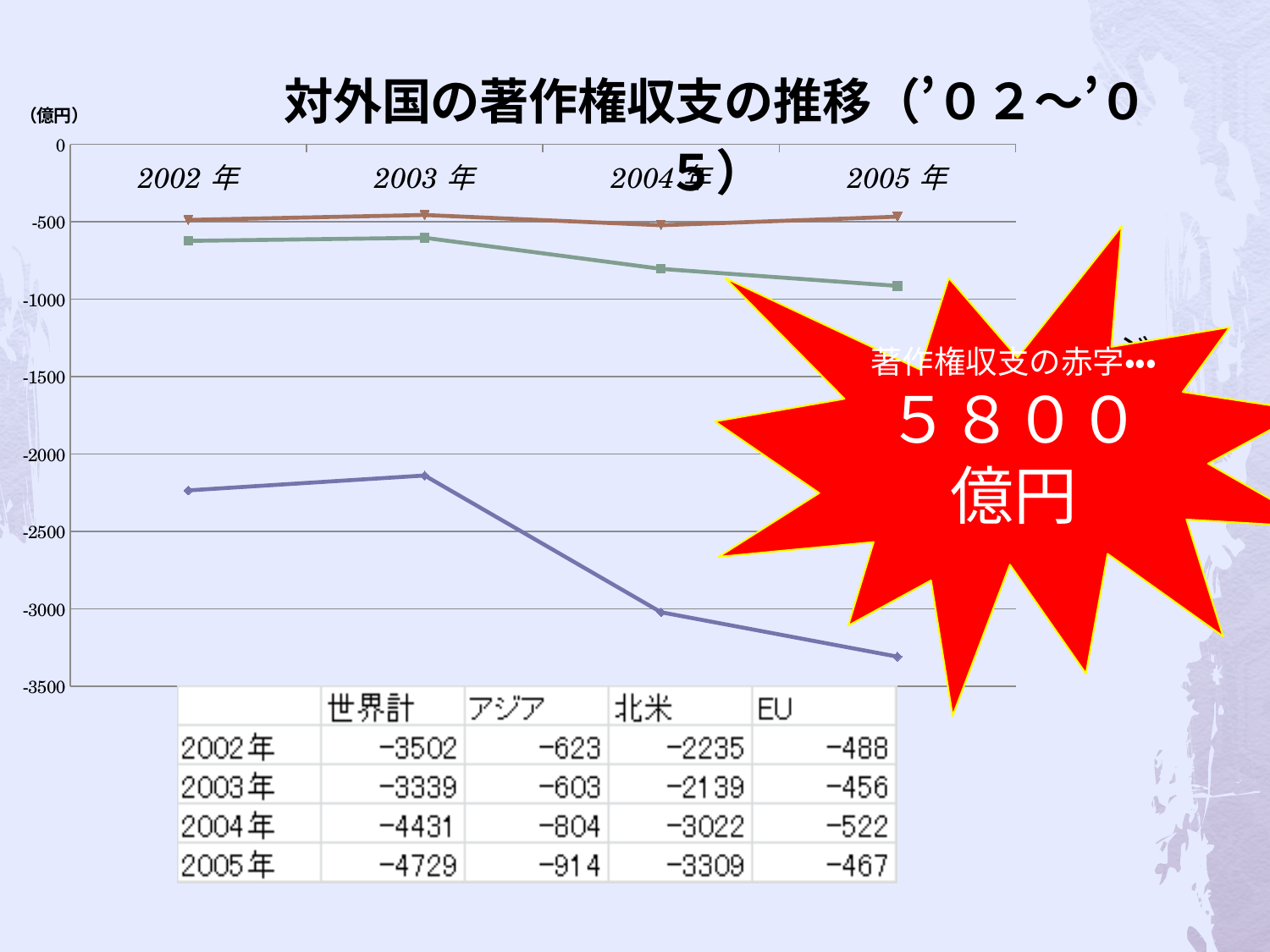

### Chart: 対外国の著作権収支の推移（’０２～’０５）

| Category | アジア | 北米 | EU |
|---|---|---|---|
| 2002年 | -623.0 | -2235.0 | -488.0 |
| 2003年 | -603.0 | -2139.0 | -456.0 |
| 2004年 | -804.0 | -3022.0 | -522.0 |
| 2005年 | -914.0 | -3309.0 | -467.0 |
著作権収支の赤字・・・５８００億円